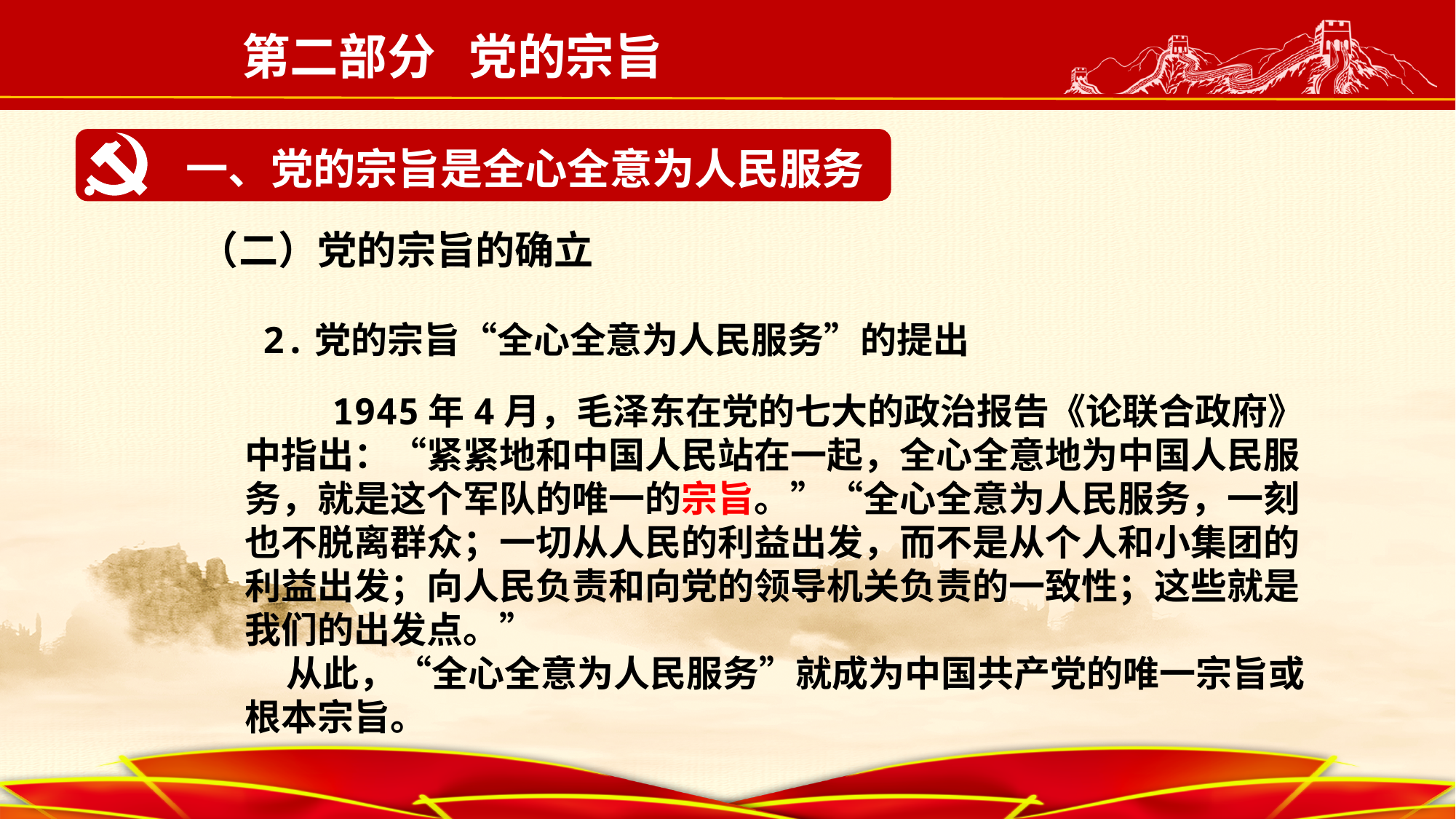

第二部分   党的宗旨

一、党的宗旨是全心全意为人民服务
（二）党的宗旨的确立
2.党的宗旨“全心全意为人民服务”的提出
    1945年4月，毛泽东在党的七大的政治报告《论联合政府》中指出：“紧紧地和中国人民站在一起，全心全意地为中国人民服务，就是这个军队的唯一的宗旨。”“全心全意为人民服务，一刻也不脱离群众；一切从人民的利益出发，而不是从个人和小集团的利益出发；向人民负责和向党的领导机关负责的一致性；这些就是我们的出发点。”
    从此，“全心全意为人民服务”就成为中国共产党的唯一宗旨或根本宗旨。